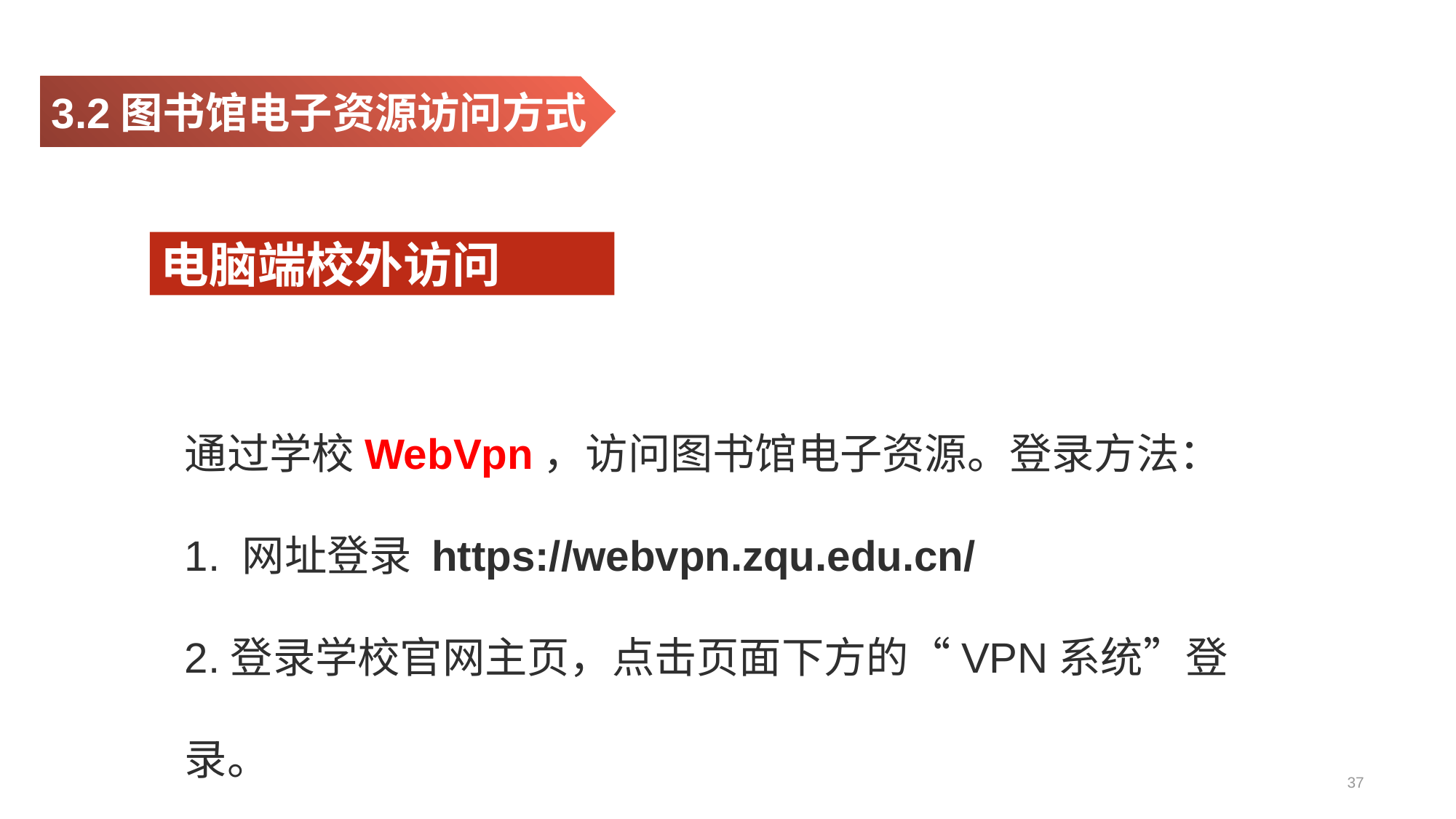

3.2图书馆电子资源访问方式
电脑端校外访问

通过学校WebVpn，访问图书馆电子资源。登录方法：
1. 网址登录 https://webvpn.zqu.edu.cn/
2.登录学校官网主页，点击页面下方的“VPN系统”登录。

37